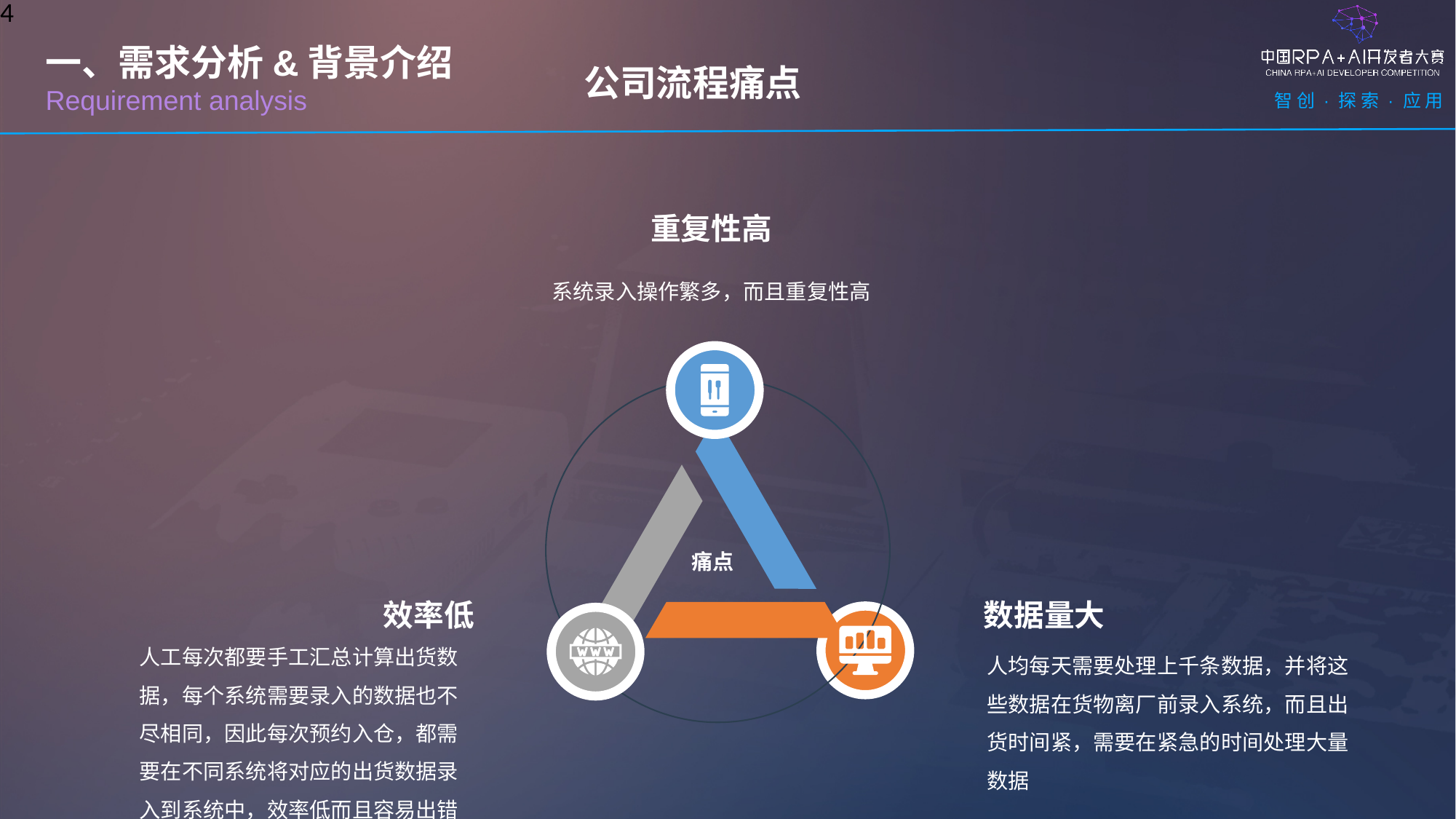

4
        公司流程痛点
一、需求分析&背景介绍
Requirement analysis
重复性高
系统录入操作繁多，而且重复性高

痛点

效率低
数据量大
人工每次都要手工汇总计算出货数据，每个系统需要录入的数据也不尽相同，因此每次预约入仓，都需要在不同系统将对应的出货数据录入到系统中，效率低而且容易出错
人均每天需要处理上千条数据，并将这些数据在货物离厂前录入系统，而且出货时间紧，需要在紧急的时间处理大量数据